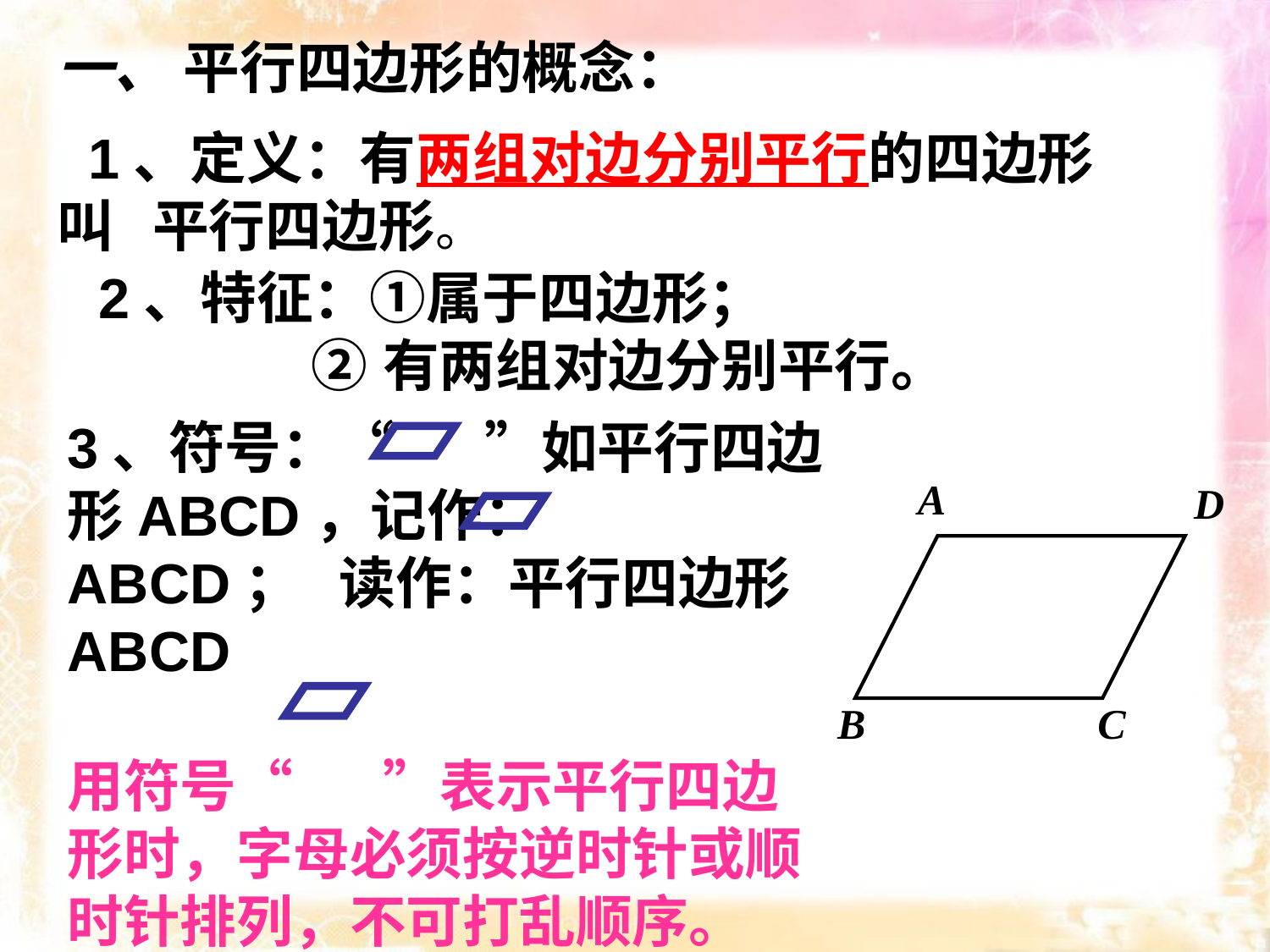

一、 平行四边形的概念：
  1、定义：有两组对边分别平行的四边形叫   平行四边形。
  2、特征：①属于四边形；
                   ②有两组对边分别平行。
3、符号：“       ”如平行四边形ABCD，记作：      ABCD；   读作：平行四边形ABCD

用符号“       ”表示平行四边形时，字母必须按逆时针或顺时针排列，不可打乱顺序。

A
  D

B
C